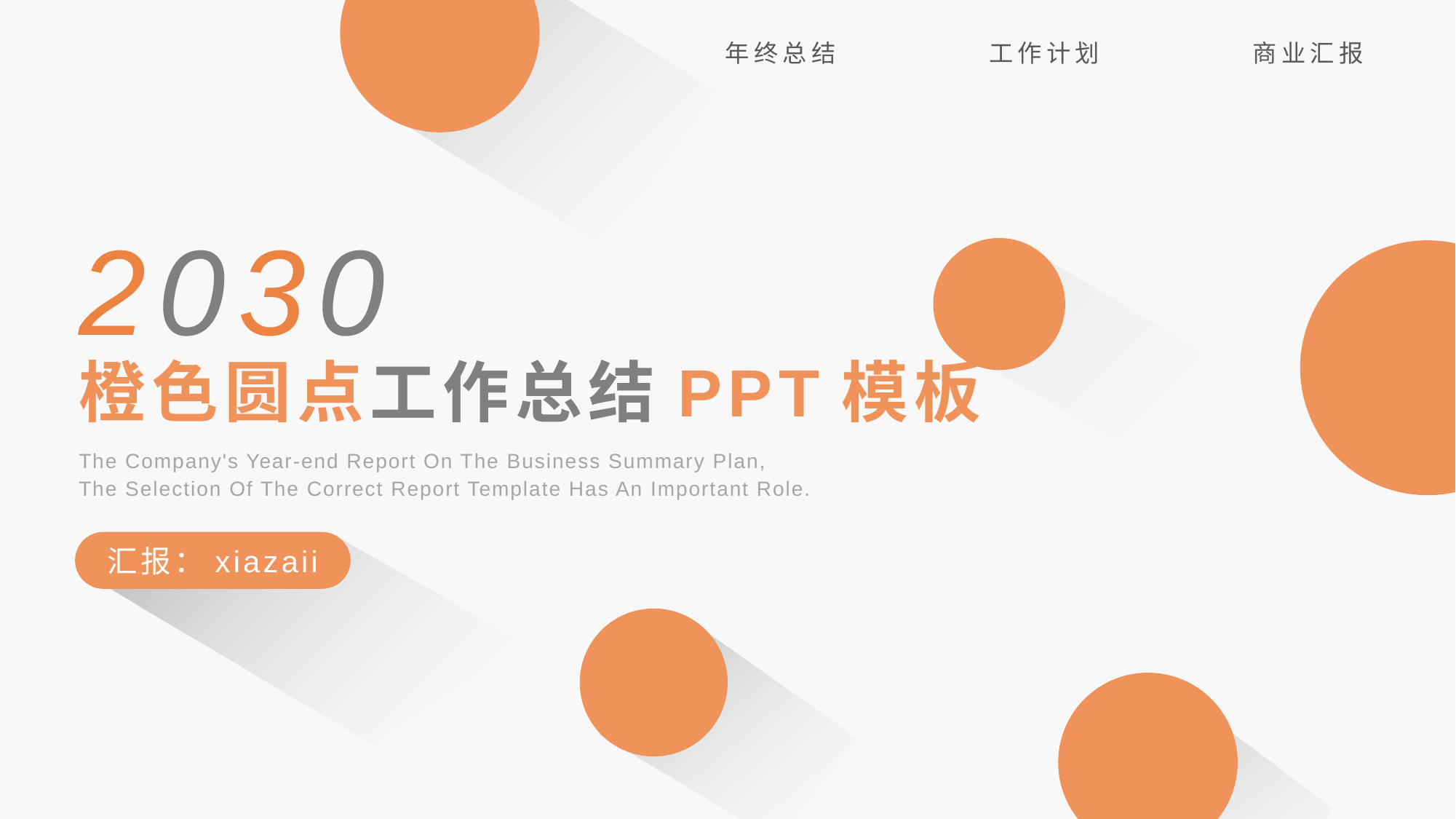

年终总结
工作计划
商业汇报
2030

橙色圆点工作总结PPT模板
The Company's Year-end Report On The Business Summary Plan, The Selection Of The Correct Report Template Has An Important Role.

汇报：xiazaii